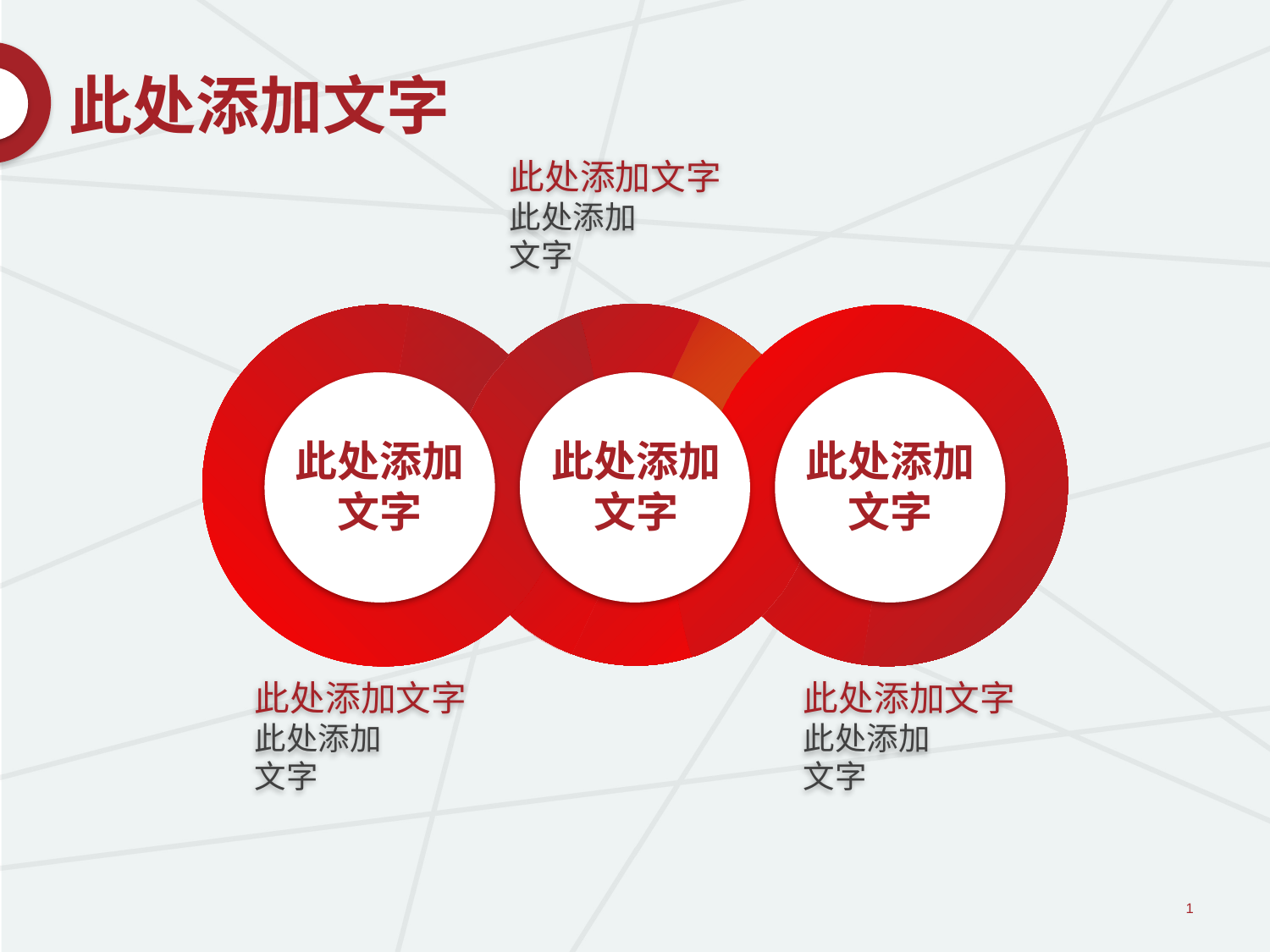

此处添加文字
此处添加文字
此处添加
文字

此处添加
文字
此处添加
文字
此处添加
文字
此处添加文字
此处添加
文字
此处添加文字
此处添加
文字
1